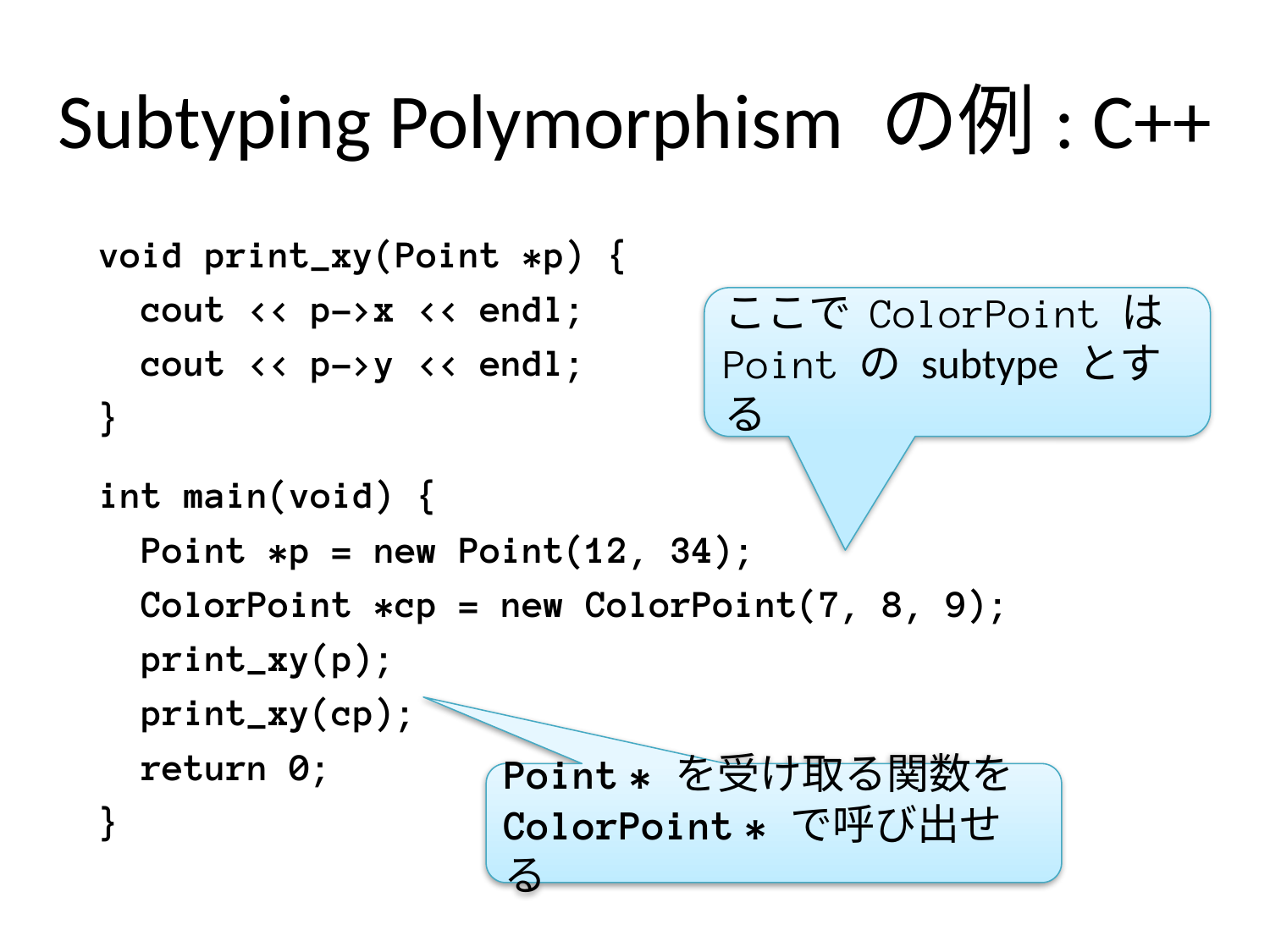

# Subtyping Polymorphism の例: C++
void print_xy(Point *p) {
  cout << p->x << endl;
  cout << p->y << endl;
}

int main(void) {
  Point *p = new Point(12, 34);
  ColorPoint *cp = new ColorPoint(7, 8, 9);
  print_xy(p);
  print_xy(cp);
  return 0;
}
ここで ColorPoint は Point の subtype とする
Point * を受け取る関数を ColorPoint * で呼び出せる